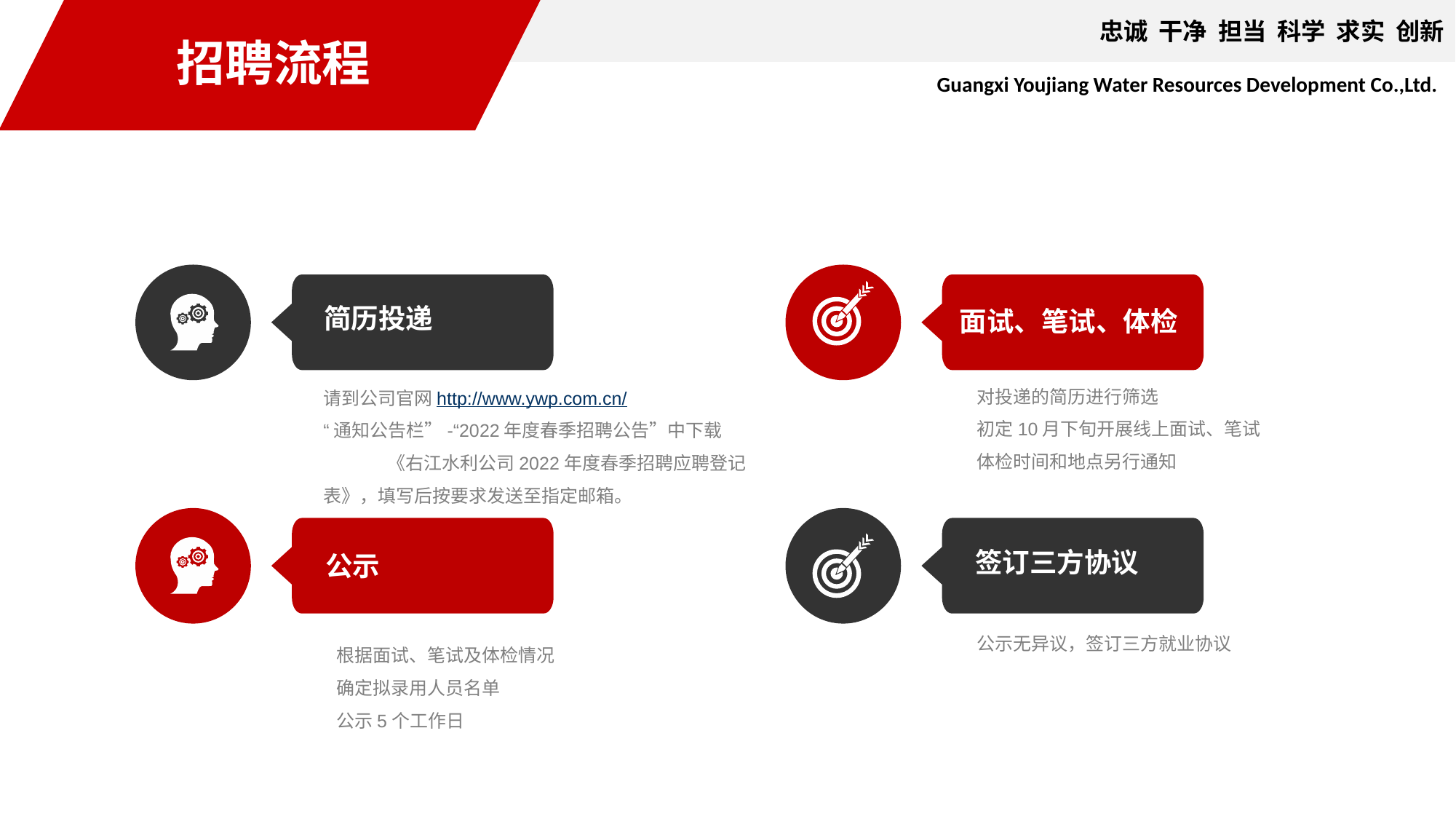

忠诚  干净  担当  科学  求实  创新

招聘流程
Guangxi Youjiang Water Resources Development Co.,Ltd.

简历投递
面试、笔试、体检
对投递的简历进行筛选
初定10月下旬开展线上面试、笔试
体检时间和地点另行通知
请到公司官网http://www.ywp.com.cn/                   “通知公告栏”-“2022年度春季招聘公告”中下载                       《右江水利公司2022年度春季招聘应聘登记表》，填写后按要求发送至指定邮箱。

签订三方协议
公示
公示无异议，签订三方就业协议
根据面试、笔试及体检情况
确定拟录用人员名单
公示5个工作日